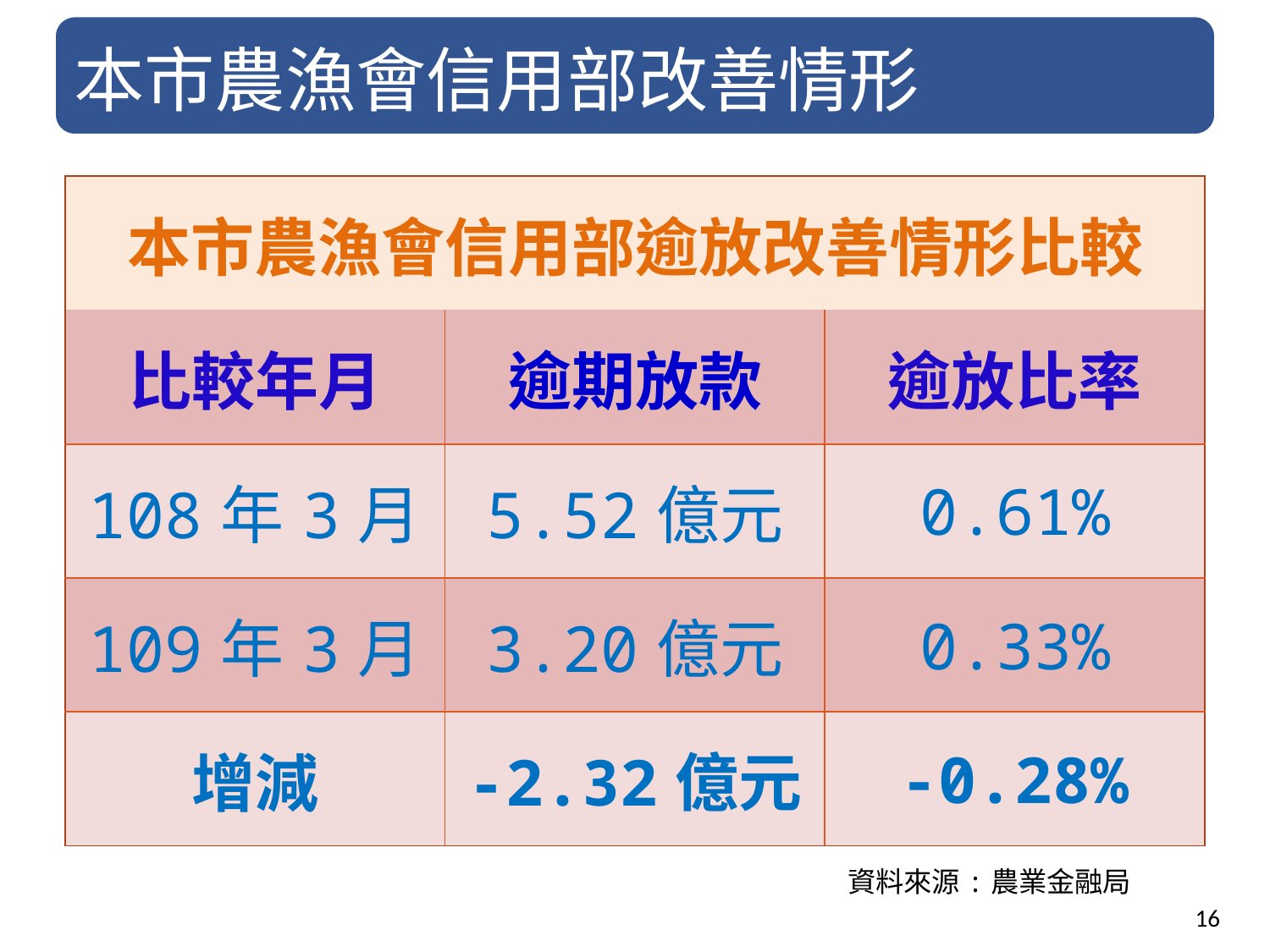

本市農漁會信用部改善情形
| 本市農漁會信用部逾放改善情形比較 |  |  |
| --- | --- | --- |
| 比較年月 | 逾期放款 | 逾放比率 |
| 108年3月 | 5.52億元 | 0.61% |
| 109年3月 | 3.20億元 | 0.33% |
| 增減 | -2.32億元 | -0.28% |

資料來源:農業金融局
16